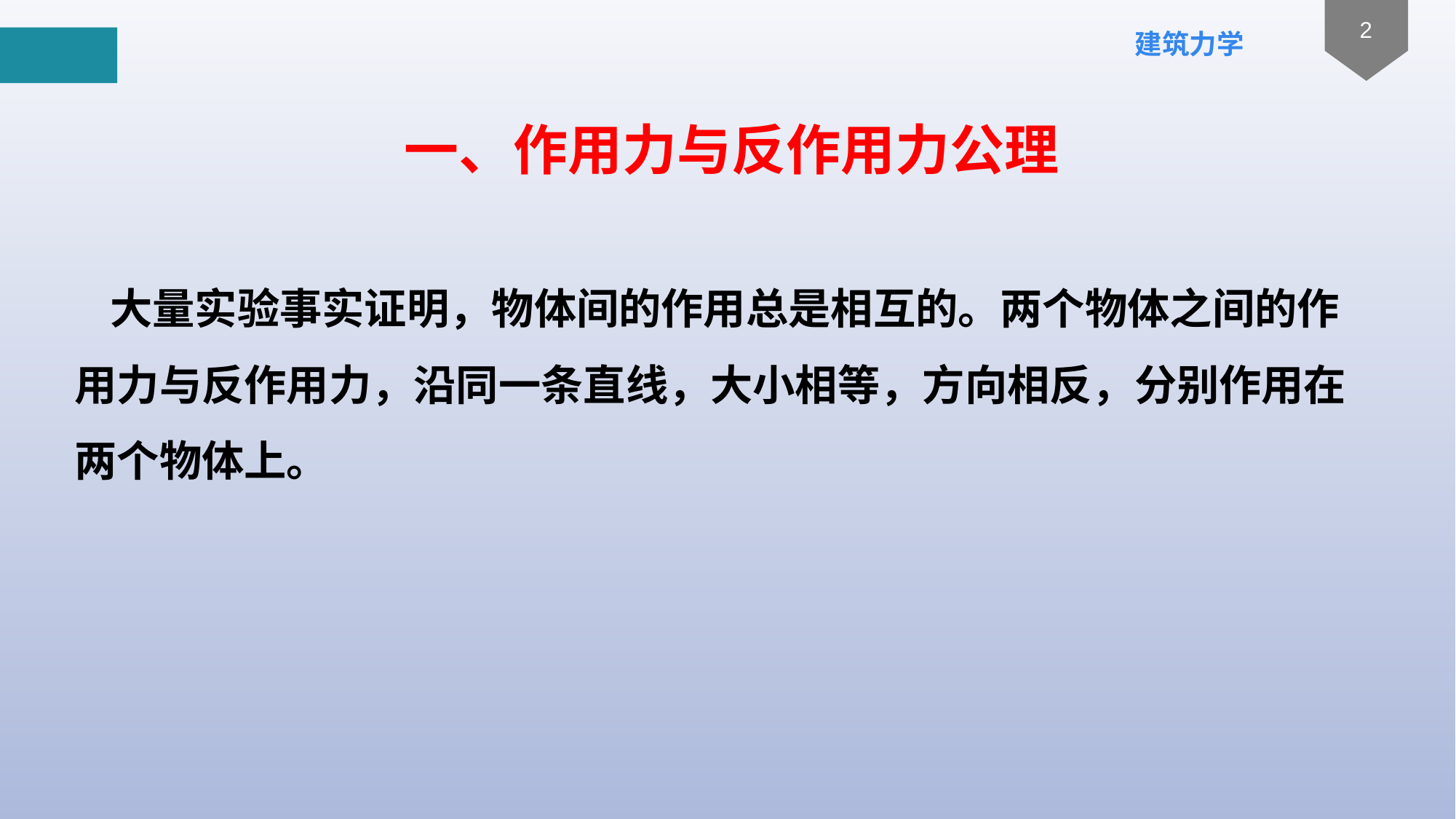

# 一、作用力与反作用力公理
大量实验事实证明，物体间的作用总是相互的。两个物体之间的作用力与反作用力，沿同一条直线，大小相等，方向相反，分别作用在两个物体上。